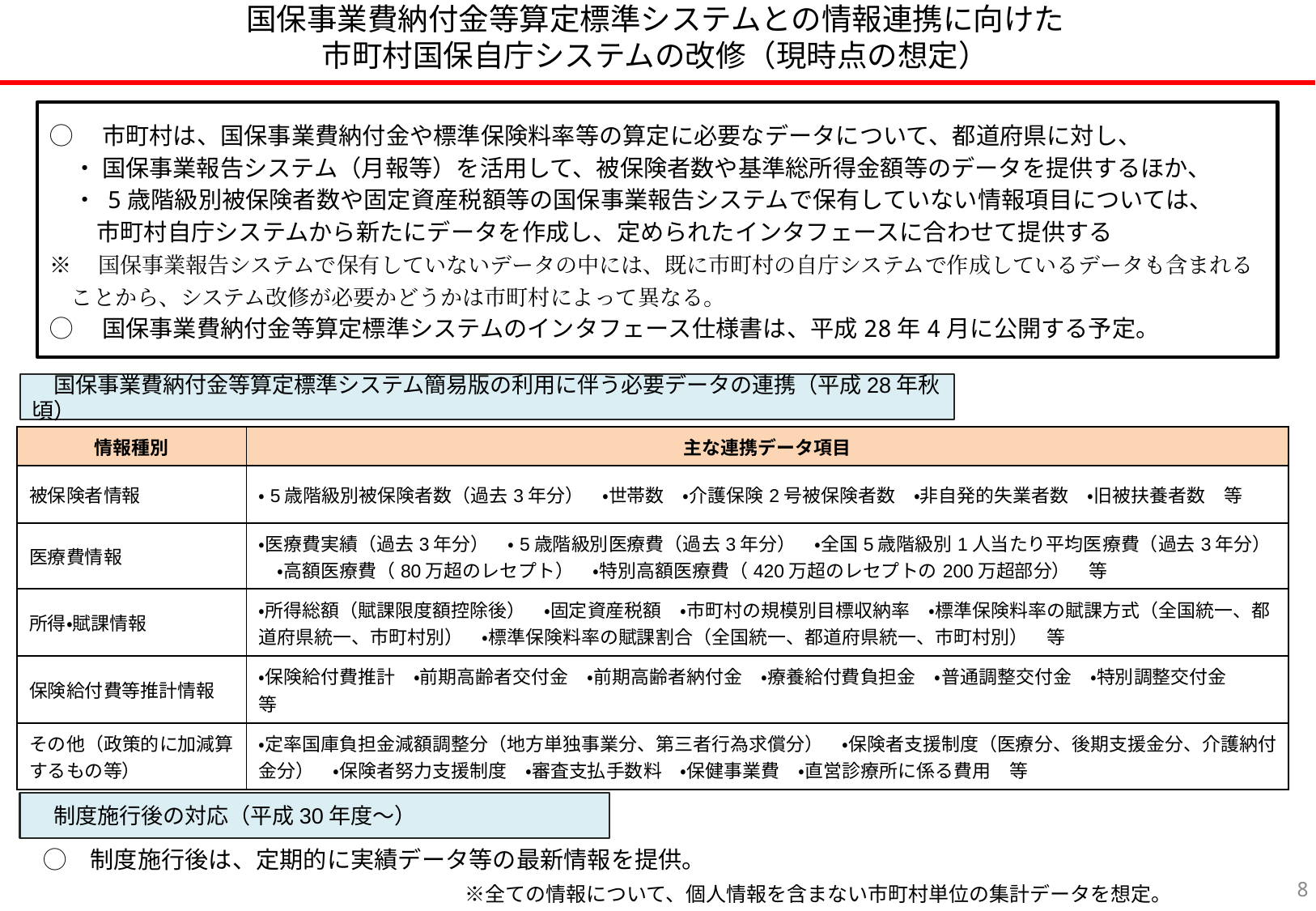

国保事業費納付金等算定標準システムとの情報連携に向けた
市町村国保自庁システムの改修（現時点の想定）
◯　市町村は、国保事業費納付金や標準保険料率等の算定に必要なデータについて、都道府県に対し、
　・ 国保事業報告システム（月報等）を活用して、被保険者数や基準総所得金額等のデータを提供するほか、
　・ 5歳階級別被保険者数や固定資産税額等の国保事業報告システムで保有していない情報項目については、
　　市町村自庁システムから新たにデータを作成し、定められたインタフェースに合わせて提供する
※　国保事業報告システムで保有していないデータの中には、既に市町村の自庁システムで作成しているデータも含まれる
　ことから、システム改修が必要かどうかは市町村によって異なる。
◯　国保事業費納付金等算定標準システムのインタフェース仕様書は、平成28年4月に公開する予定。
　国保事業費納付金等算定標準システム簡易版の利用に伴う必要データの連携（平成28年秋頃）
| 情報種別 | 主な連携データ項目 |
| --- | --- |
| 被保険者情報 | ・5歳階級別被保険者数（過去3年分）　・世帯数　・介護保険2号被保険者数　・非自発的失業者数　・旧被扶養者数　等 |
| 医療費情報 | ・医療費実績（過去3年分）　・5歳階級別医療費（過去3年分）　・全国5歳階級別1人当たり平均医療費（過去3年分）　・高額医療費（80万超のレセプト）　・特別高額医療費（420万超のレセプトの200万超部分）　等 |
| 所得・賦課情報 | ・所得総額（賦課限度額控除後）　・固定資産税額　・市町村の規模別目標収納率　・標準保険料率の賦課方式（全国統一、都道府県統一、市町村別）　・標準保険料率の賦課割合（全国統一、都道府県統一、市町村別）　等 |
| 保険給付費等推計情報 | ・保険給付費推計　・前期高齢者交付金　・前期高齢者納付金　・療養給付費負担金　・普通調整交付金　・特別調整交付金　　等 |
| その他（政策的に加減算するもの等） | ・定率国庫負担金減額調整分（地方単独事業分、第三者行為求償分）　・保険者支援制度（医療分、後期支援金分、介護納付金分）　・保険者努力支援制度　・審査支払手数料　・保健事業費　・直営診療所に係る費用　等 |
　制度施行後の対応（平成30年度～）
　◯　制度施行後は、定期的に実績データ等の最新情報を提供。
8
　※全ての情報について、個人情報を含まない市町村単位の集計データを想定。